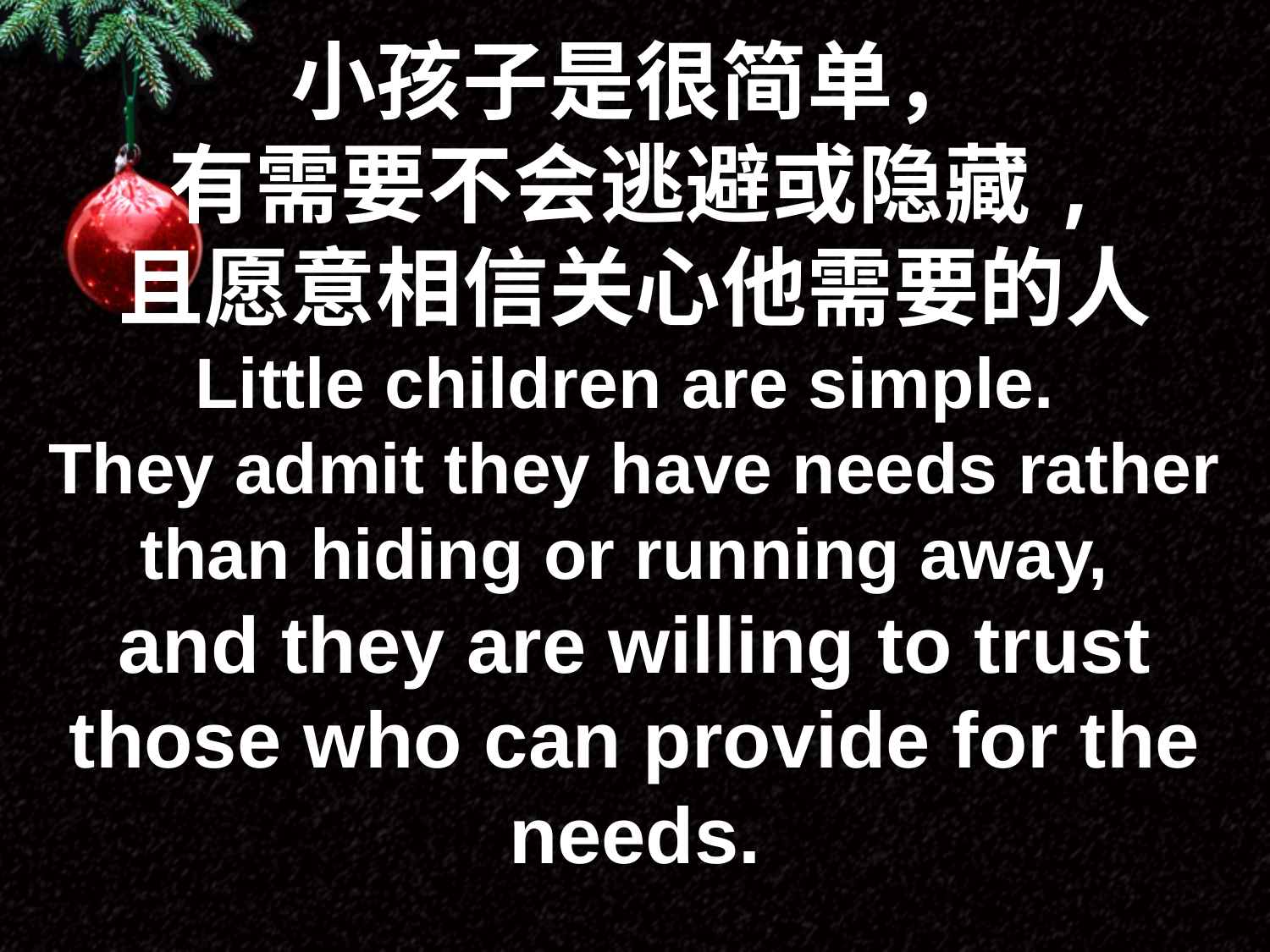

小孩子是很简单，
有需要不会逃避或隐藏,
且愿意相信关心他需要的人
Little children are simple.
They admit they have needs rather than hiding or running away,
and they are willing to trust those who can provide for the needs.